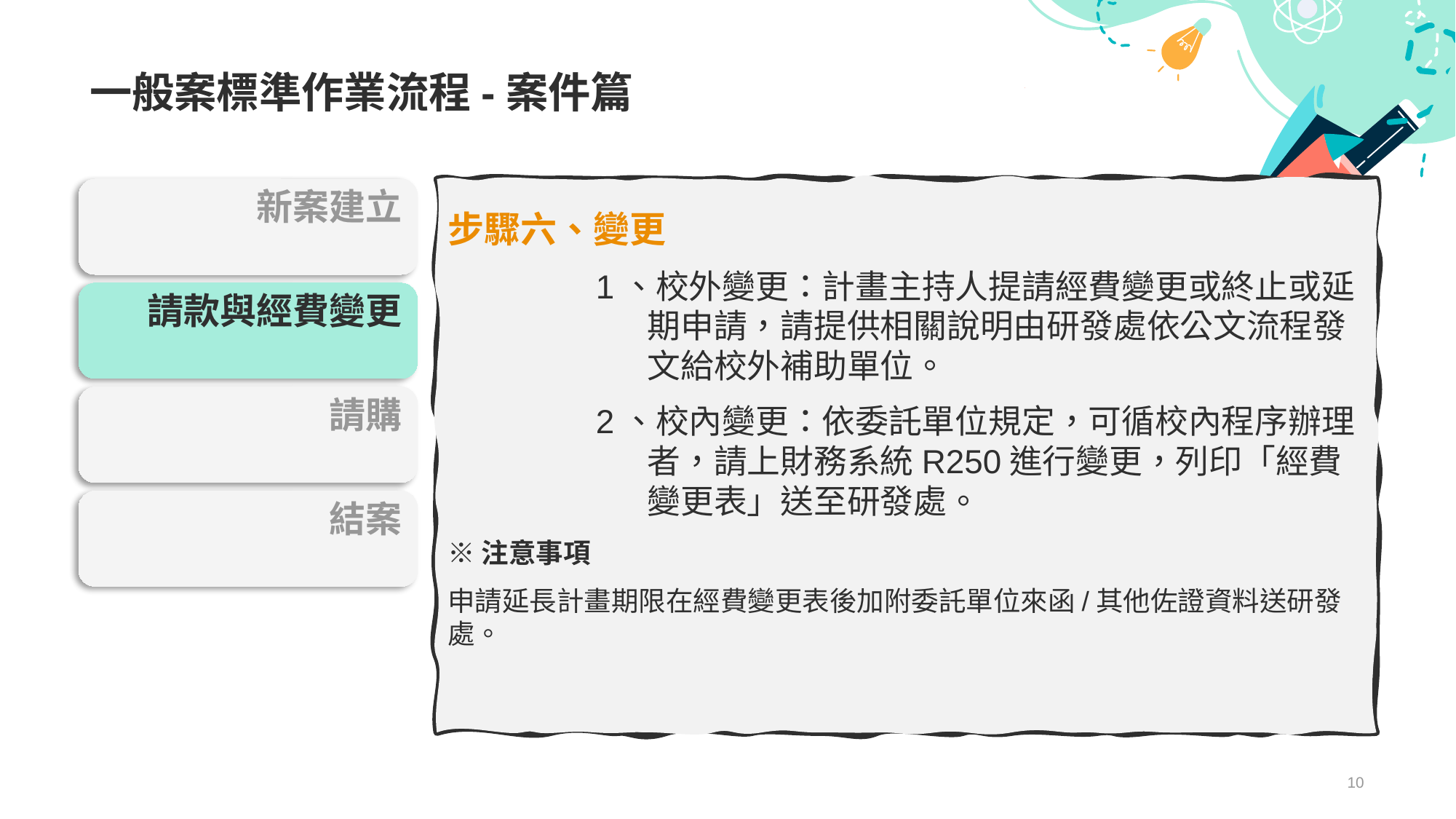

# 一般案標準作業流程-案件篇
新案建立
步驟六、變更
1、校外變更：計畫主持人提請經費變更或終止或延期申請，請提供相關說明由研發處依公文流程發文給校外補助單位。
2、校內變更：依委託單位規定，可循校內程序辦理者，請上財務系統R250進行變更，列印「經費變更表」送至研發處。
※注意事項
申請延長計畫期限在經費變更表後加附委託單位來函/其他佐證資料送研發處。
請款與經費變更
請購
結案
10